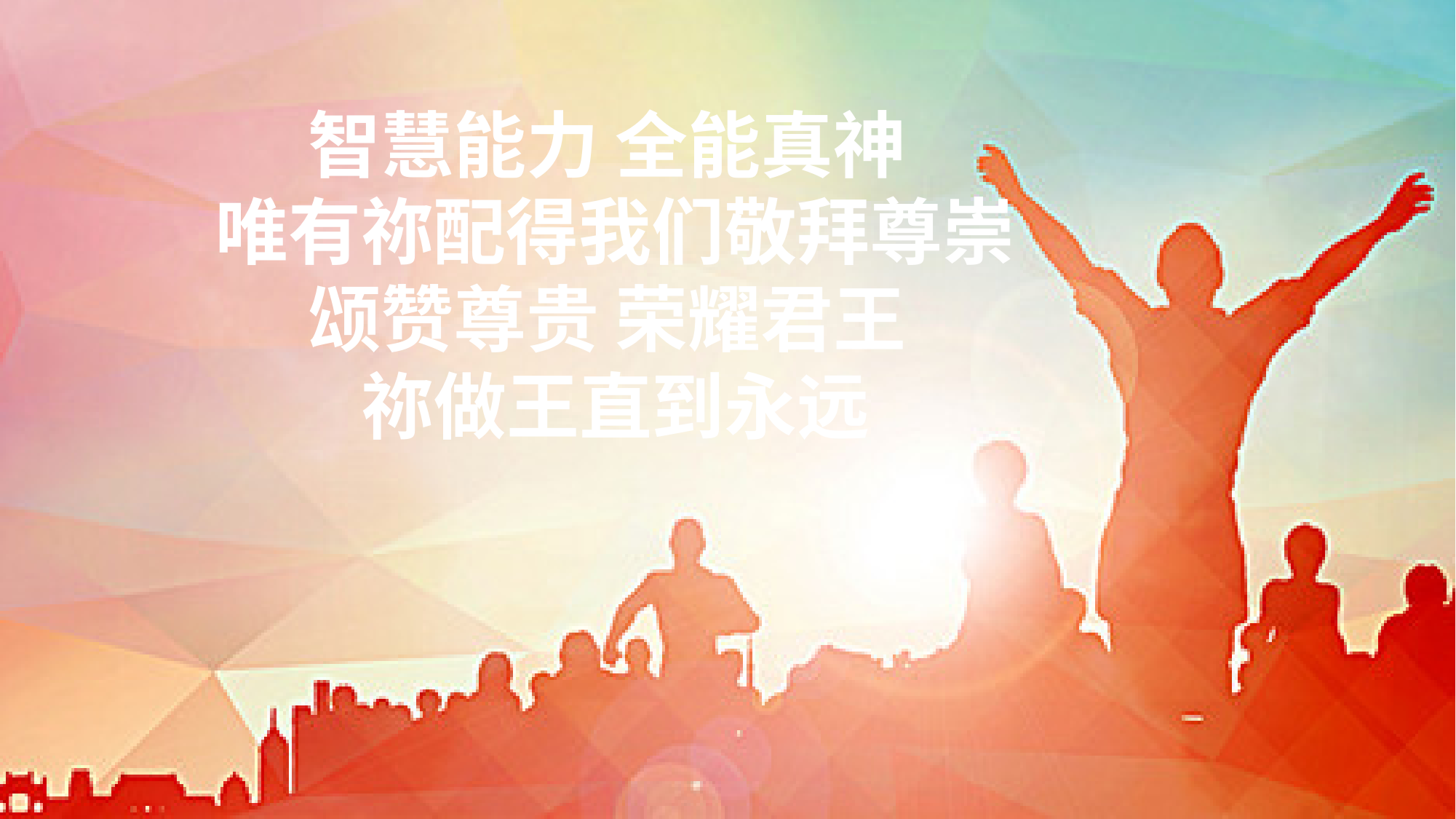

# 智慧能力 全能真神 唯有祢配得我们敬拜尊崇 颂赞尊贵 荣耀君王 祢做王直到永远